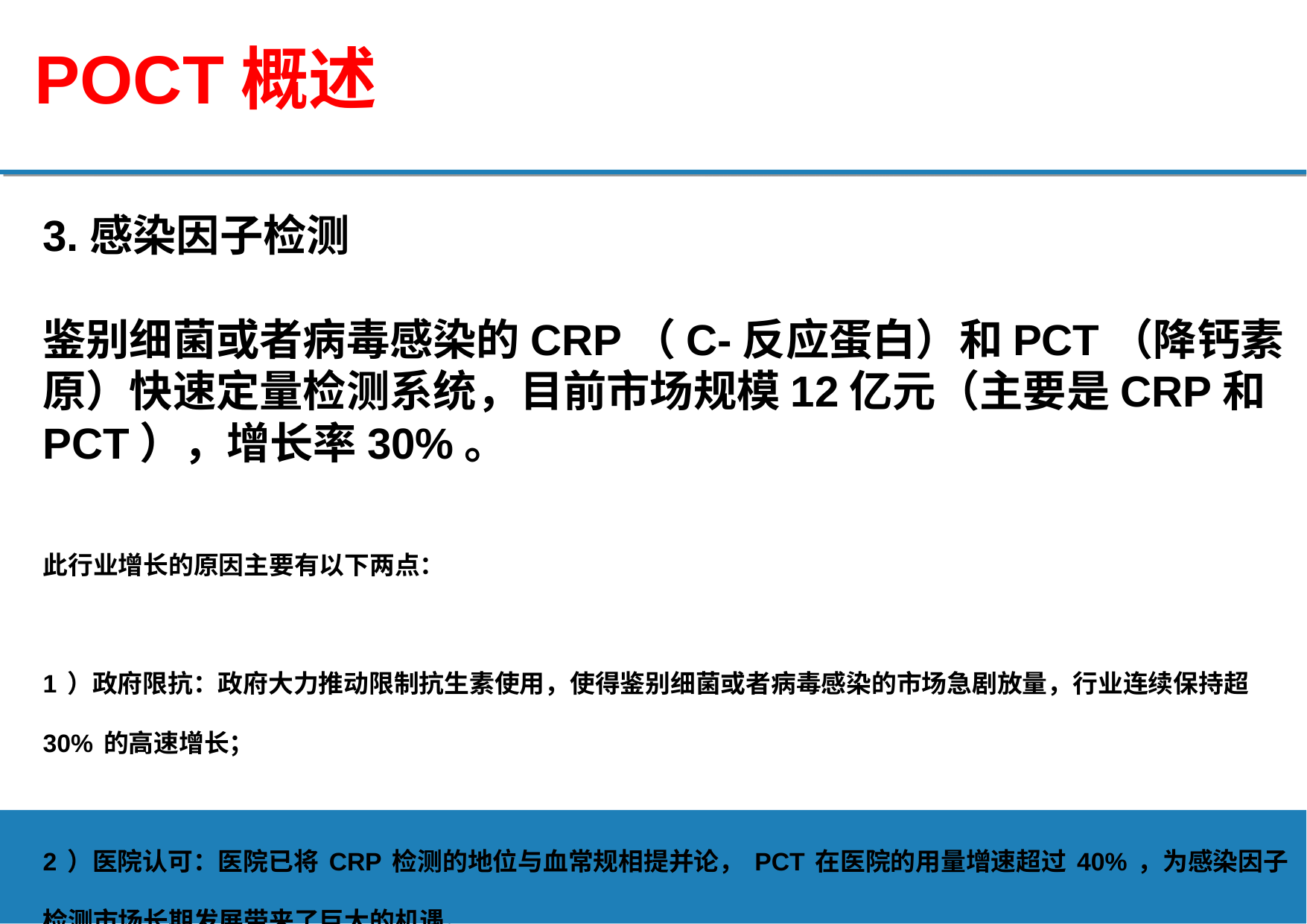

POCT概述
3.感染因子检测

鉴别细菌或者病毒感染的CRP（C-反应蛋白）和PCT（降钙素原）快速定量检测系统，目前市场规模12亿元（主要是CRP和PCT），增长率30%。

此行业增长的原因主要有以下两点：

1）政府限抗：政府大力推动限制抗生素使用，使得鉴别细菌或者病毒感染的市场急剧放量，行业连续保持超30%的高速增长；

2）医院认可：医院已将CRP检测的地位与血常规相提并论，PCT在医院的用量增速超过40%，为感染因子检测市场长期发展带来了巨大的机遇。